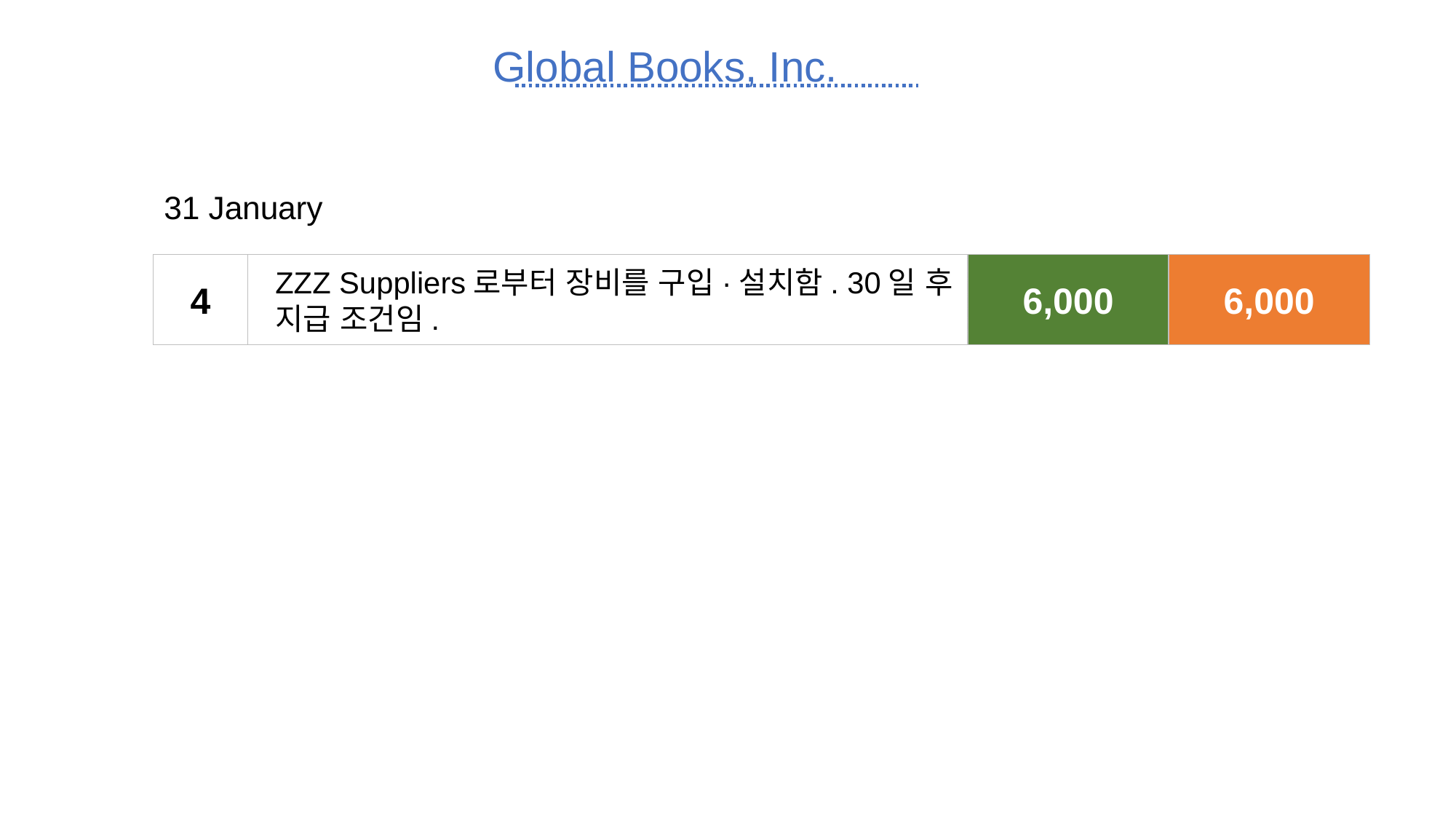

Global Books, Inc.
31 January
4
Equipment
6,000
Accounts payable
6,000
ZZZ Suppliers로부터 장비를 구입·설치함. 30일 후 지급 조건임.
6,000
6,000